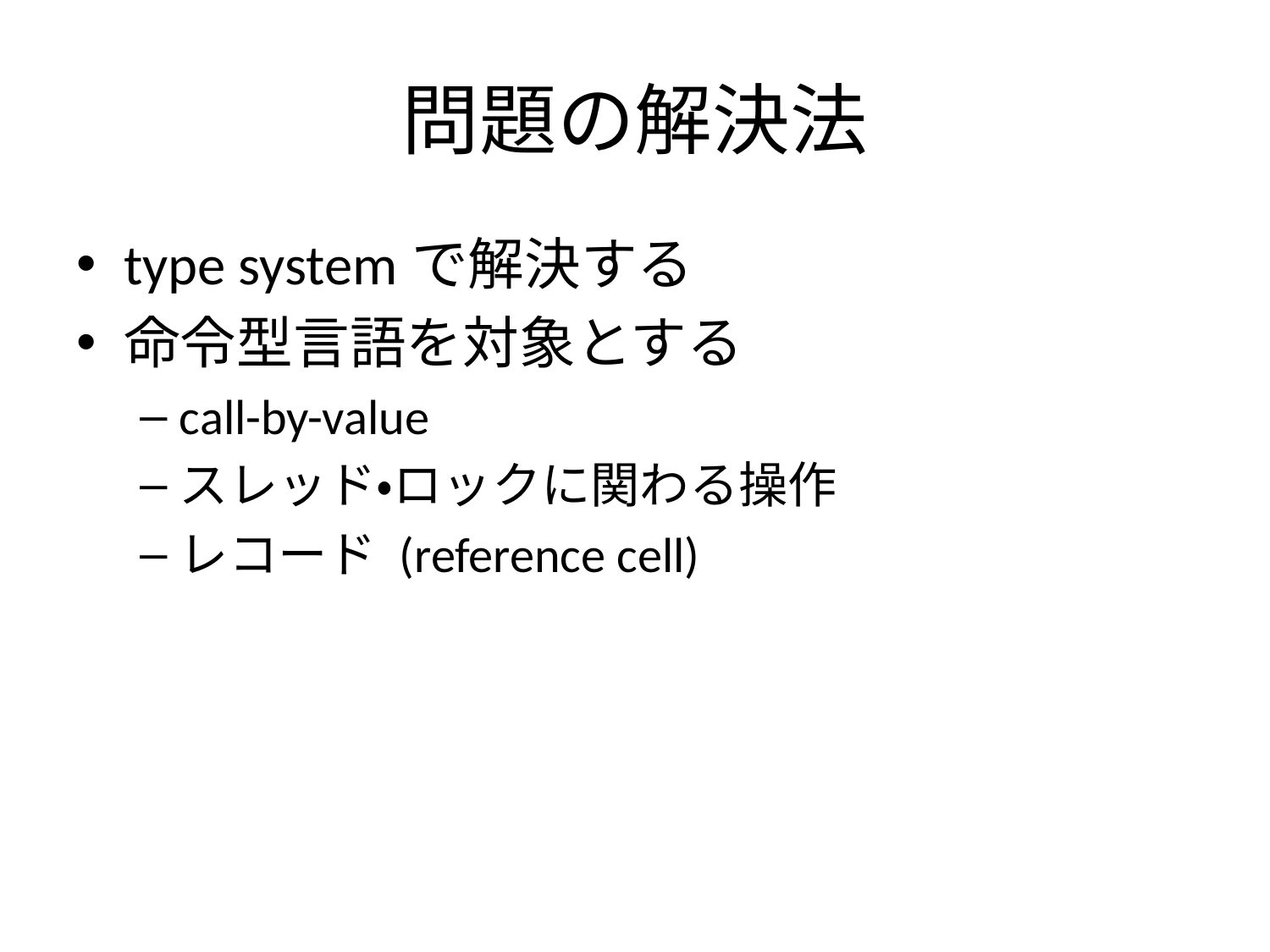

# 問題の解決法
type systemで解決する
命令型言語を対象とする
call-by-value
スレッド・ロックに関わる操作
レコード (reference cell)